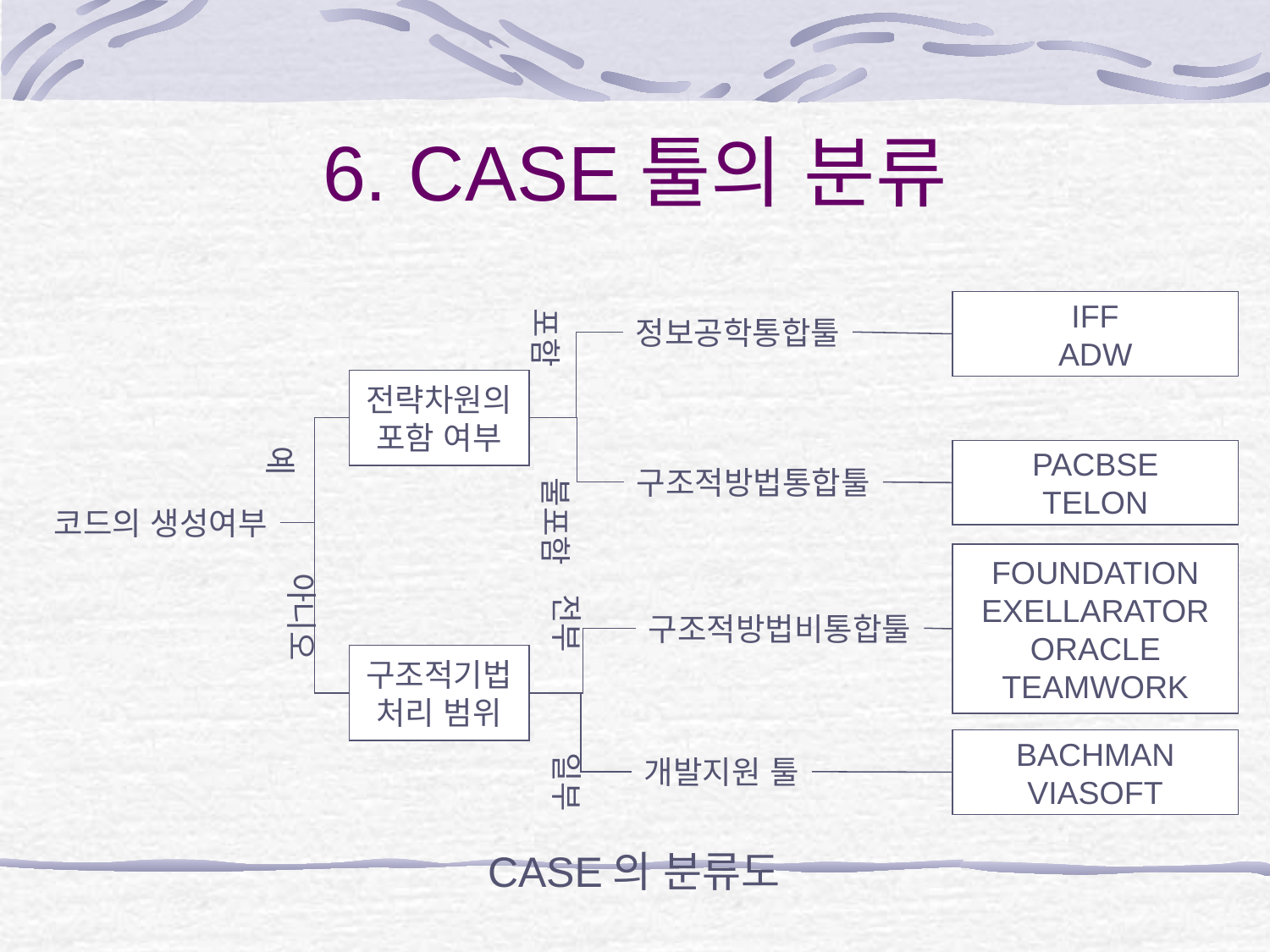

# 6. CASE툴의 분류
IFF
ADW
포함
정보공학통합툴
전략차원의
포함 여부
예
PACBSE
TELON
구조적방법통합툴
불포함
코드의 생성여부
FOUNDATION
EXELLARATOR
ORACLE
TEAMWORK
아니오
전부
구조적방법비통합툴
구조적기법
처리 범위
BACHMAN
VIASOFT
일부
개발지원 툴
CASE의 분류도